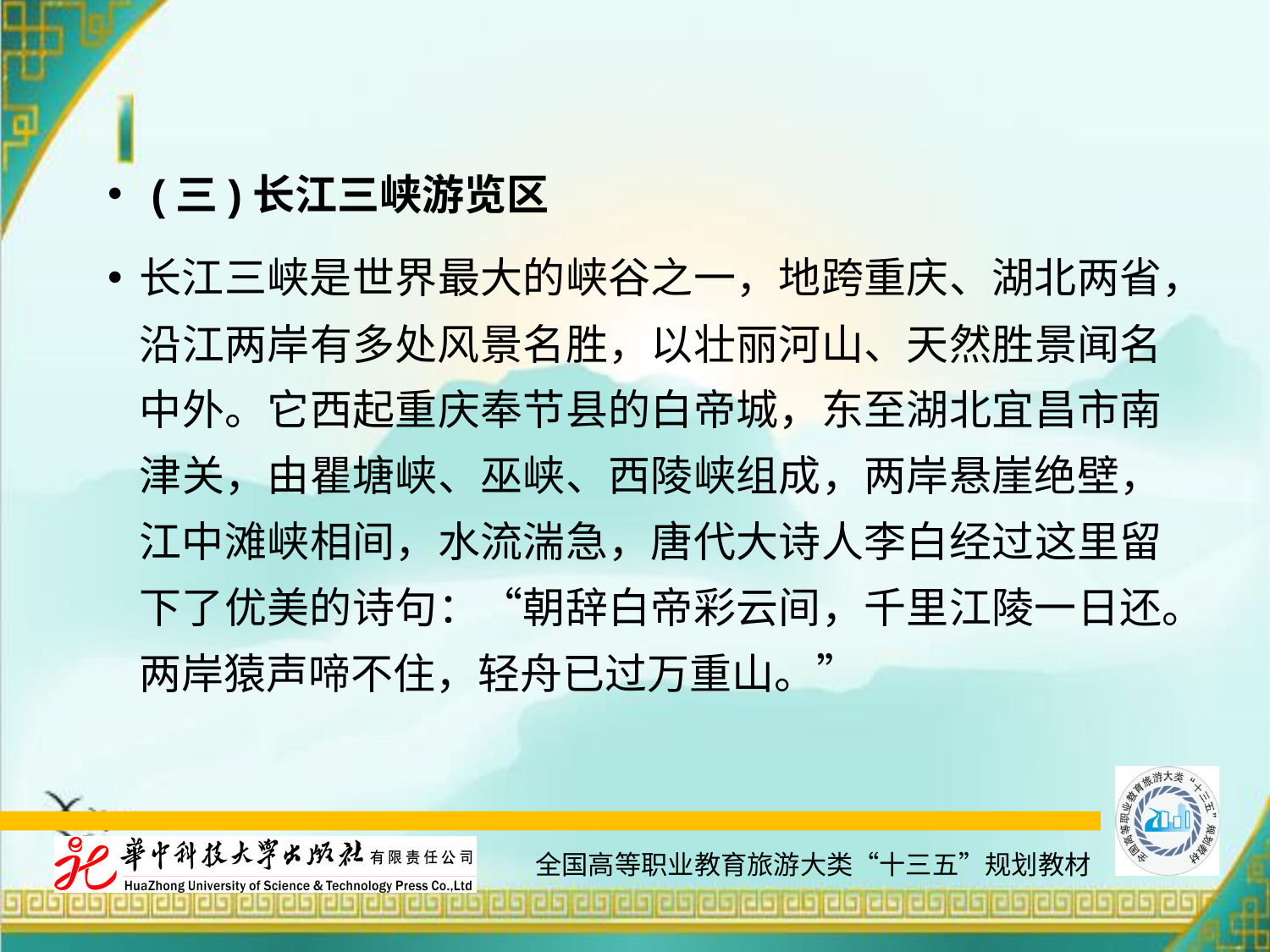

#
 (三)长江三峡游览区
长江三峡是世界最大的峡谷之一，地跨重庆、湖北两省，沿江两岸有多处风景名胜，以壮丽河山、天然胜景闻名中外。它西起重庆奉节县的白帝城，东至湖北宜昌市南津关，由瞿塘峡、巫峡、西陵峡组成，两岸悬崖绝壁，江中滩峡相间，水流湍急，唐代大诗人李白经过这里留下了优美的诗句：“朝辞白帝彩云间，千里江陵一日还。两岸猿声啼不住，轻舟已过万重山。”